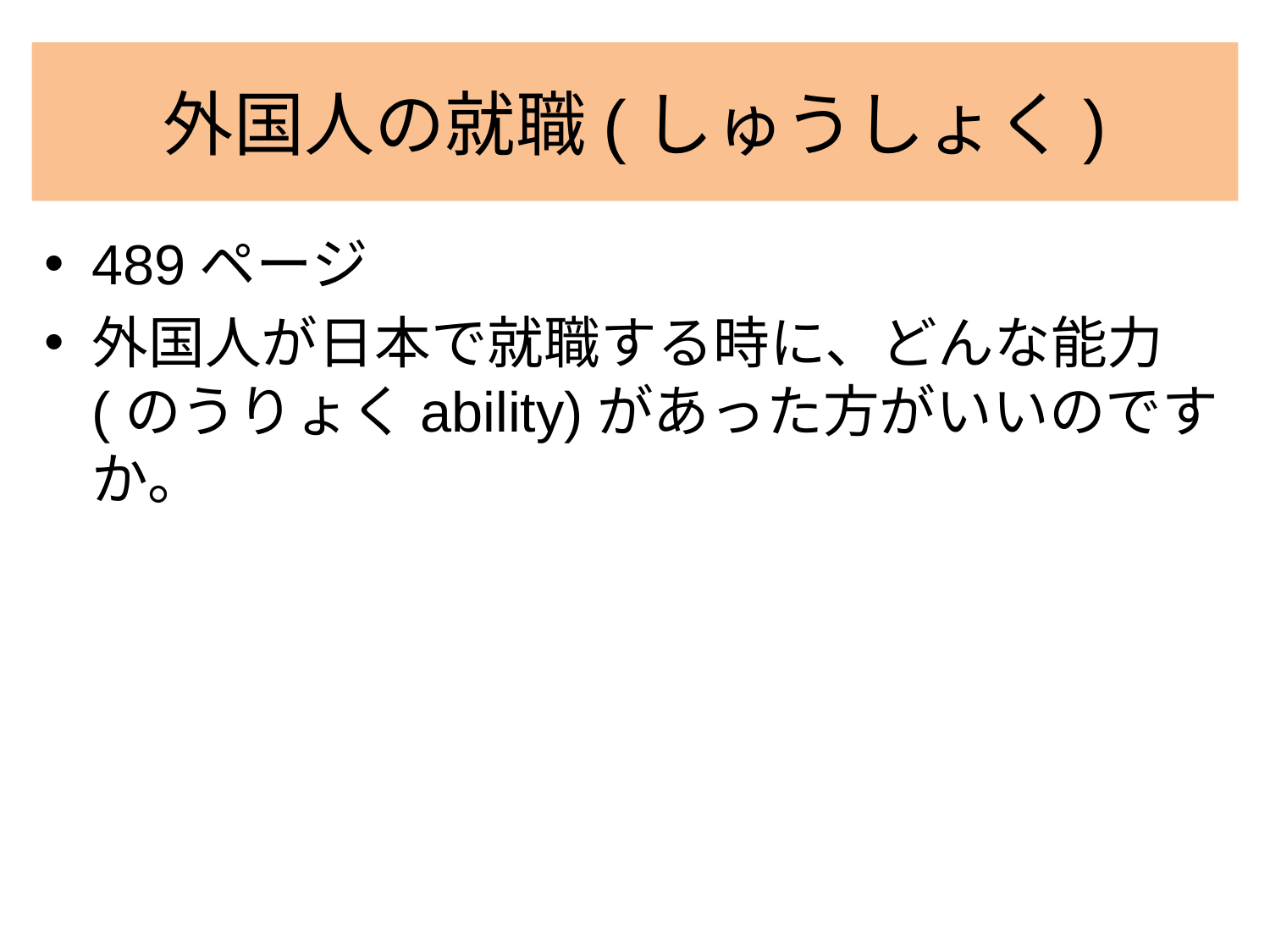

# 外国人の就職(しゅうしょく)
489ページ
外国人が日本で就職する時に、どんな能力(のうりょくability)があった方がいいのですか。